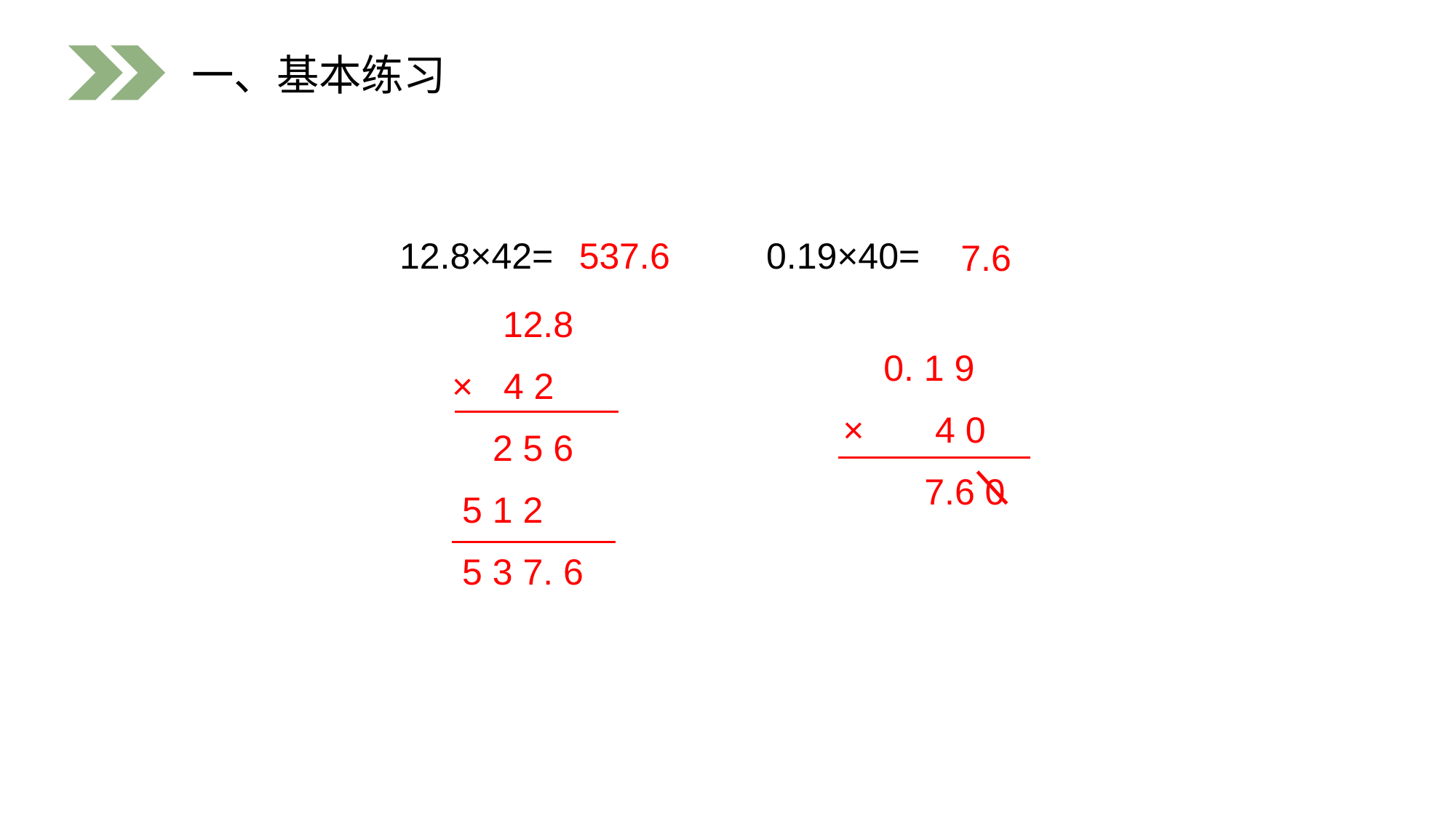

一、基本练习
12.8×42=                     0.19×40=
537.6
7.6
     12.8
×   4 2
    2 5 6
 5 1 2
 5 3 7. 6
     0. 1 9
 ×       4 0
         7.6 0